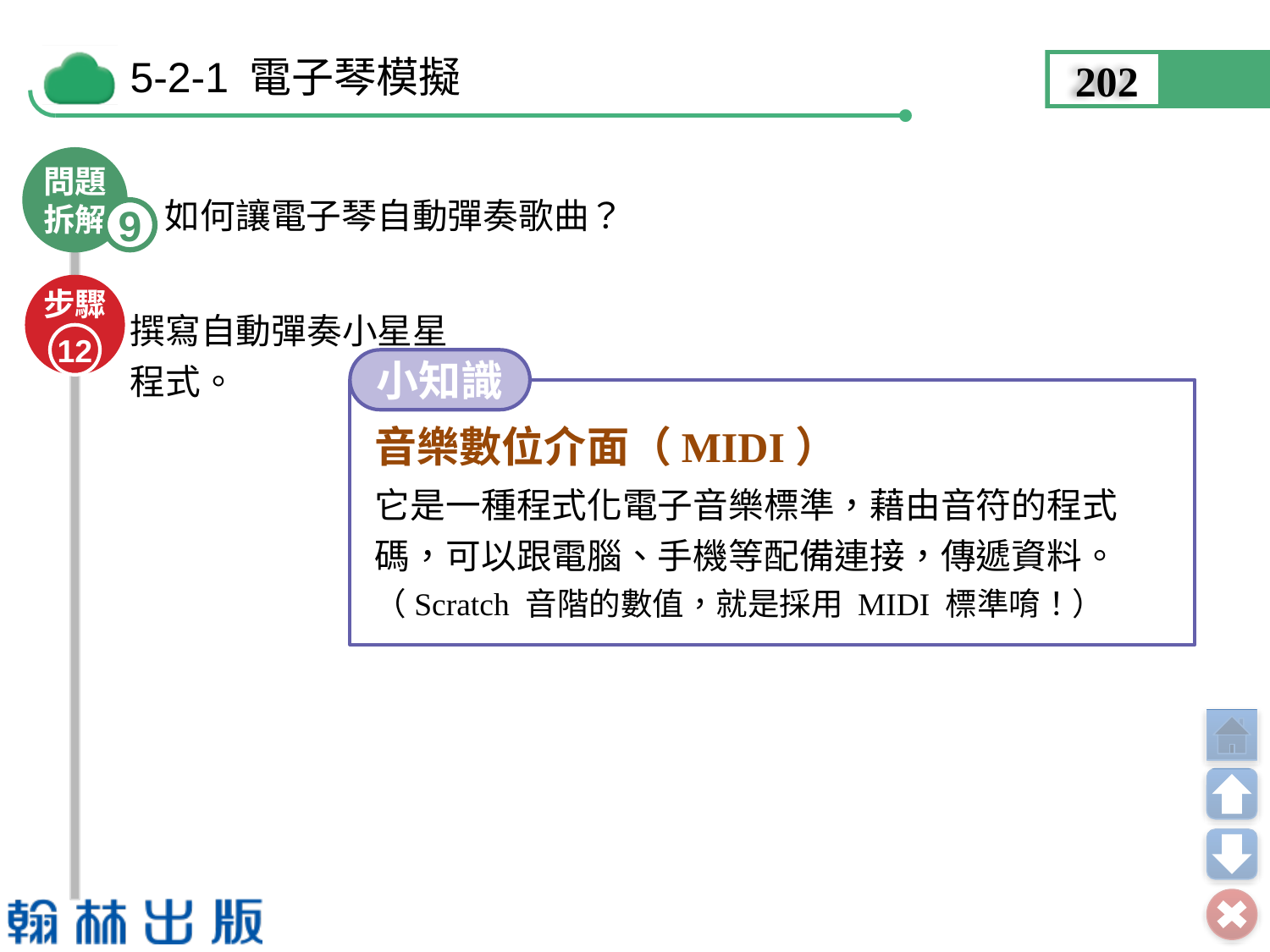

202
問題
拆解
9

如何讓電子琴自動彈奏歌曲？
步驟

12
撰寫自動彈奏小星星程式。
小知識

音樂數位介面（MIDI）
它是一種程式化電子音樂標準，藉由音符的程式碼，可以跟電腦、手機等配備連接，傳遞資料。（Scratch 音階的數值，就是採用 MIDI 標準唷！）